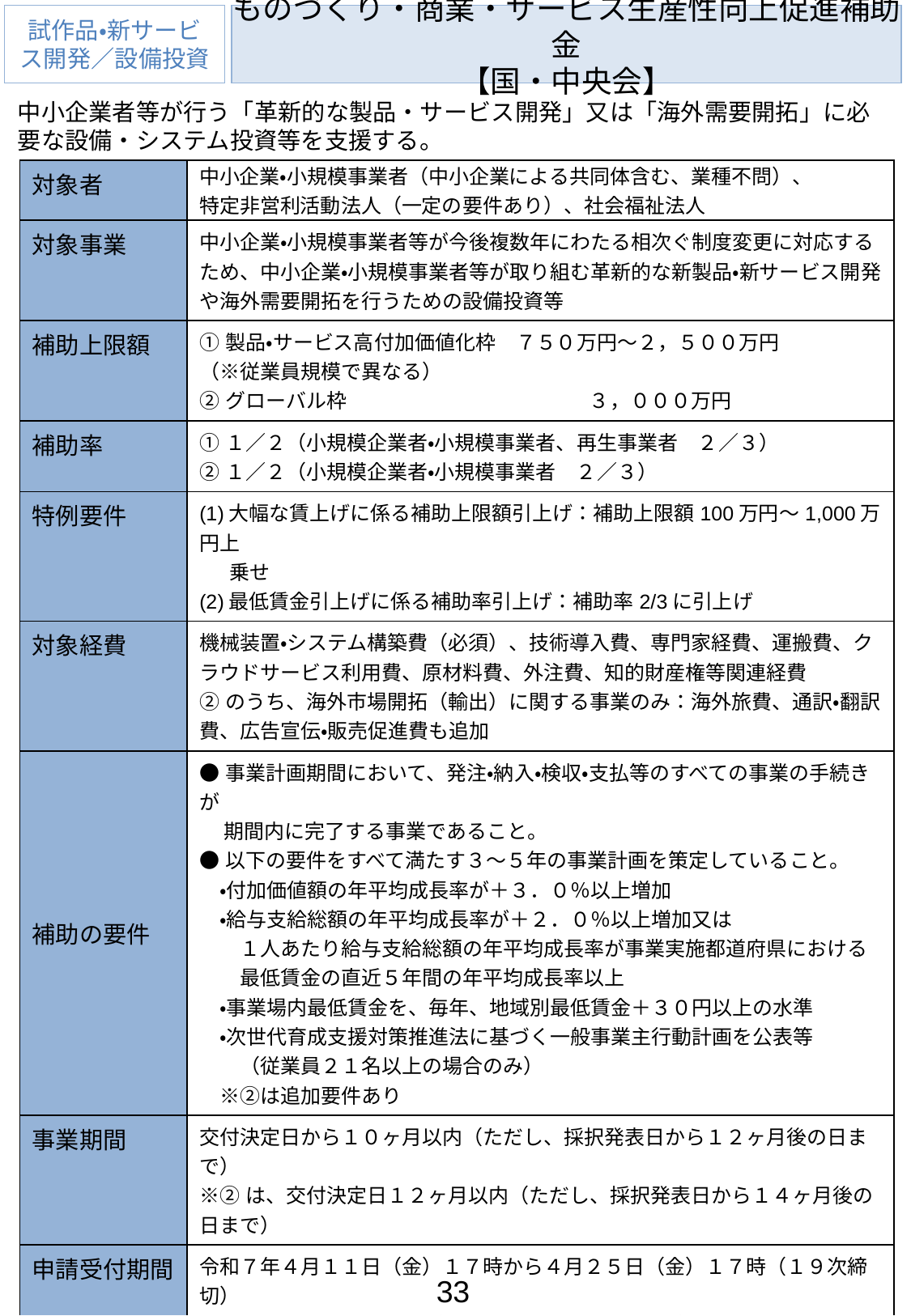

試作品・新サービス開発／設備投資
# ものづくり・商業・サービス生産性向上促進補助金 【国・中央会】
中小企業者等が行う「革新的な製品・サービス開発」又は「海外需要開拓」に必要な設備・システム投資等を支援する。
| 対象者 | 中小企業・小規模事業者（中小企業による共同体含む、業種不問）、 特定非営利活動法人（一定の要件あり）、社会福祉法人 |
| --- | --- |
| 対象事業 | 中小企業・小規模事業者等が今後複数年にわたる相次ぐ制度変更に対応するため、中小企業・小規模事業者等が取り組む革新的な新製品・新サービス開発や海外需要開拓を行うための設備投資等 |
| 補助上限額 | ①製品・サービス高付加価値化枠　７５０万円～２，５００万円 （※従業員規模で異なる） ②グローバル枠　　　　　　　　　　　　３，０００万円 |
| 補助率 | ①１／２（小規模企業者・小規模事業者、再生事業者　２／３） ②１／２（小規模企業者・小規模事業者　２／３） |
| 特例要件 | (1)大幅な賃上げに係る補助上限額引上げ：補助上限額100万円～1,000万円上　　 　乗せ (2)最低賃金引上げに係る補助率引上げ：補助率2/3に引上げ |
| 対象経費 | 機械装置・システム構築費（必須）、技術導入費、専門家経費、運搬費、クラウドサービス利用費、原材料費、外注費、知的財産権等関連経費 ②のうち、海外市場開拓（輸出）に関する事業のみ：海外旅費、通訳・翻訳費、広告宣伝・販売促進費も追加 |
| 補助の要件 | ●事業計画期間において、発注・納入・検収・支払等のすべての事業の手続きが 　 期間内に完了する事業であること。 ●以下の要件をすべて満たす３～５年の事業計画を策定していること。 　・付加価値額の年平均成長率が＋３．０％以上増加 　・給与支給総額の年平均成長率が＋２．０％以上増加又は 　　１人あたり給与支給総額の年平均成長率が事業実施都道府県における 　　最低賃金の直近５年間の年平均成長率以上 　・事業場内最低賃金を、毎年、地域別最低賃金＋３０円以上の水準 　・次世代育成支援対策推進法に基づく一般事業主行動計画を公表等 　　（従業員２１名以上の場合のみ） 　※②は追加要件あり |
| 事業期間 | 交付決定日から１０ヶ月以内（ただし、採択発表日から１２ヶ月後の日まで） ※②は、交付決定日１２ヶ月以内（ただし、採択発表日から１４ヶ月後の日まで） |
| 申請受付期間 | 令和７年４月１１日（金）１７時から４月２５日（金）１７時（１９次締切） ※４月以降の締切は、随時、下記のものづくり補助金HPに公表されます。 |
| お問い合わせ先 | ものづくり補助金事務局サポートセンター 　ＴＥＬ：０５０－３８２１－７０１３（１０：００～１７：００（土日祝日を除く）） 　ＵＲＬ：https://portal.monodukuri-hojo.jp/index.html 高知県中小企業団体中央会　ものづくり補助金事業推進室 　ＴＥＬ：０８８－８４５－６２２２（８：３０～１７：００（土日祝日を除く）） |
33